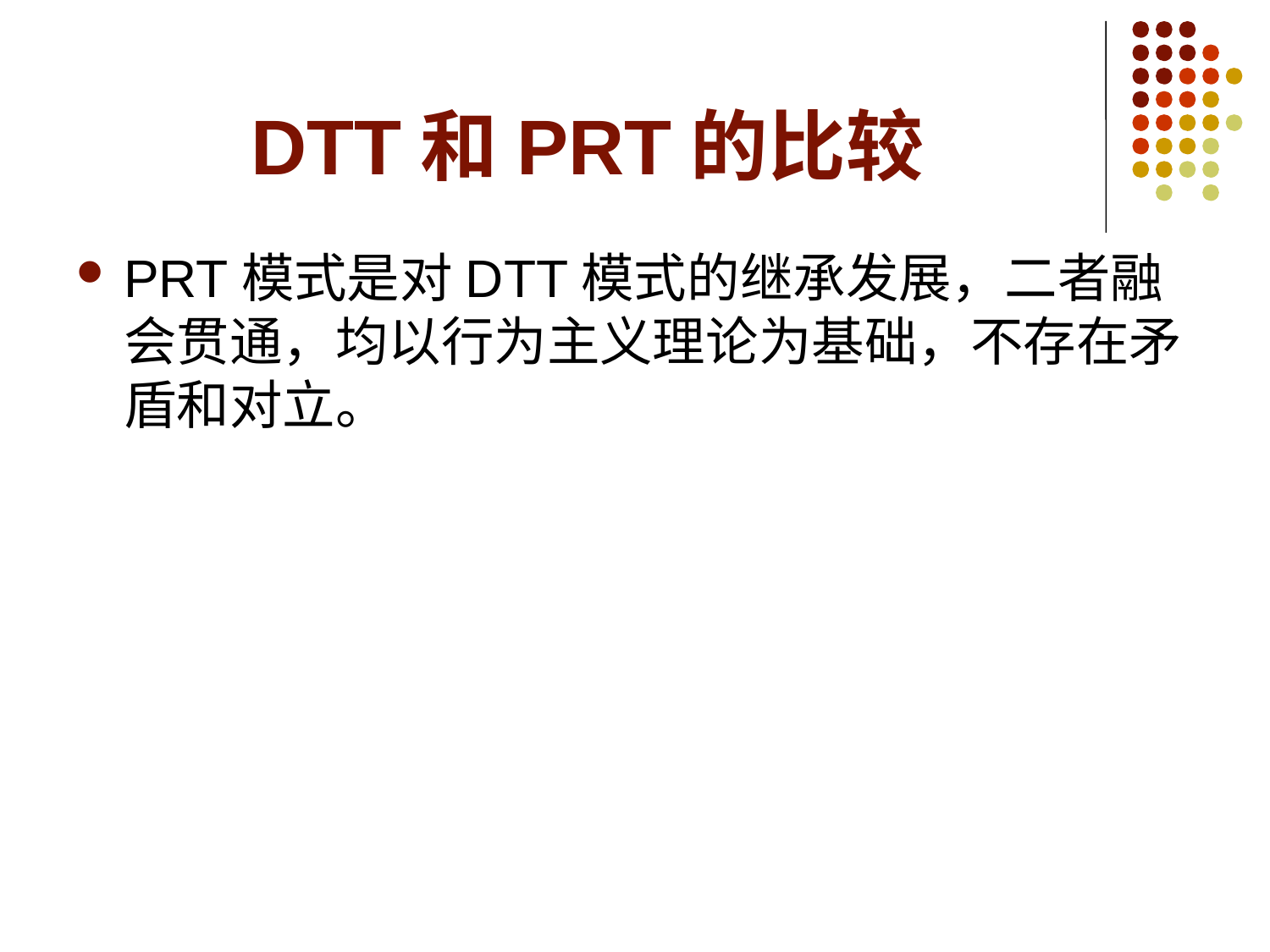

# DTT和PRT的比较
PRT模式是对DTT模式的继承发展，二者融会贯通，均以行为主义理论为基础，不存在矛盾和对立。